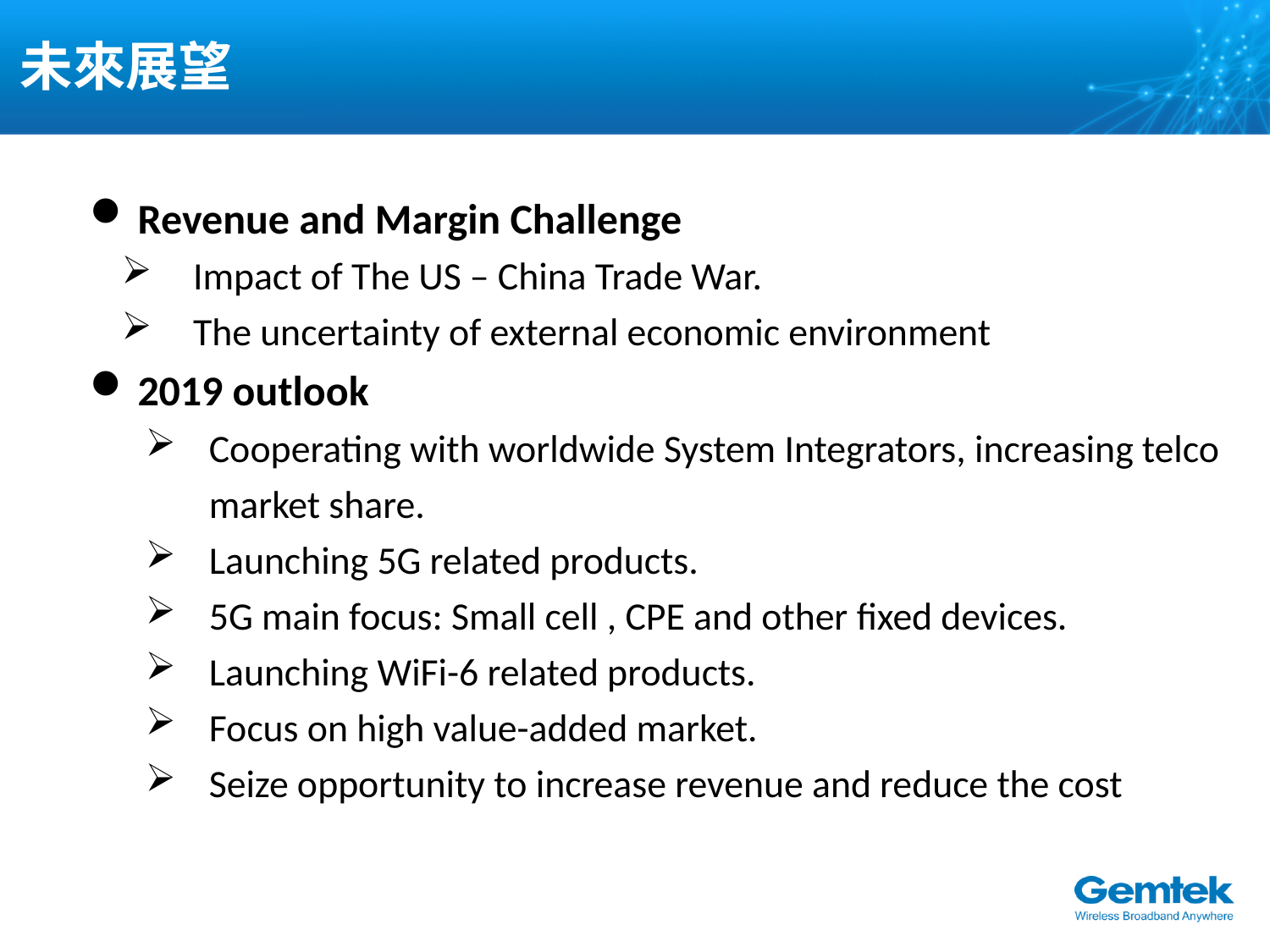

# 未來展望
Revenue and Margin Challenge
Impact of The US – China Trade War.
The uncertainty of external economic environment
2019 outlook
Cooperating with worldwide System Integrators, increasing telco market share.
Launching 5G related products.
5G main focus: Small cell , CPE and other fixed devices.
Launching WiFi-6 related products.
Focus on high value-added market.
Seize opportunity to increase revenue and reduce the cost